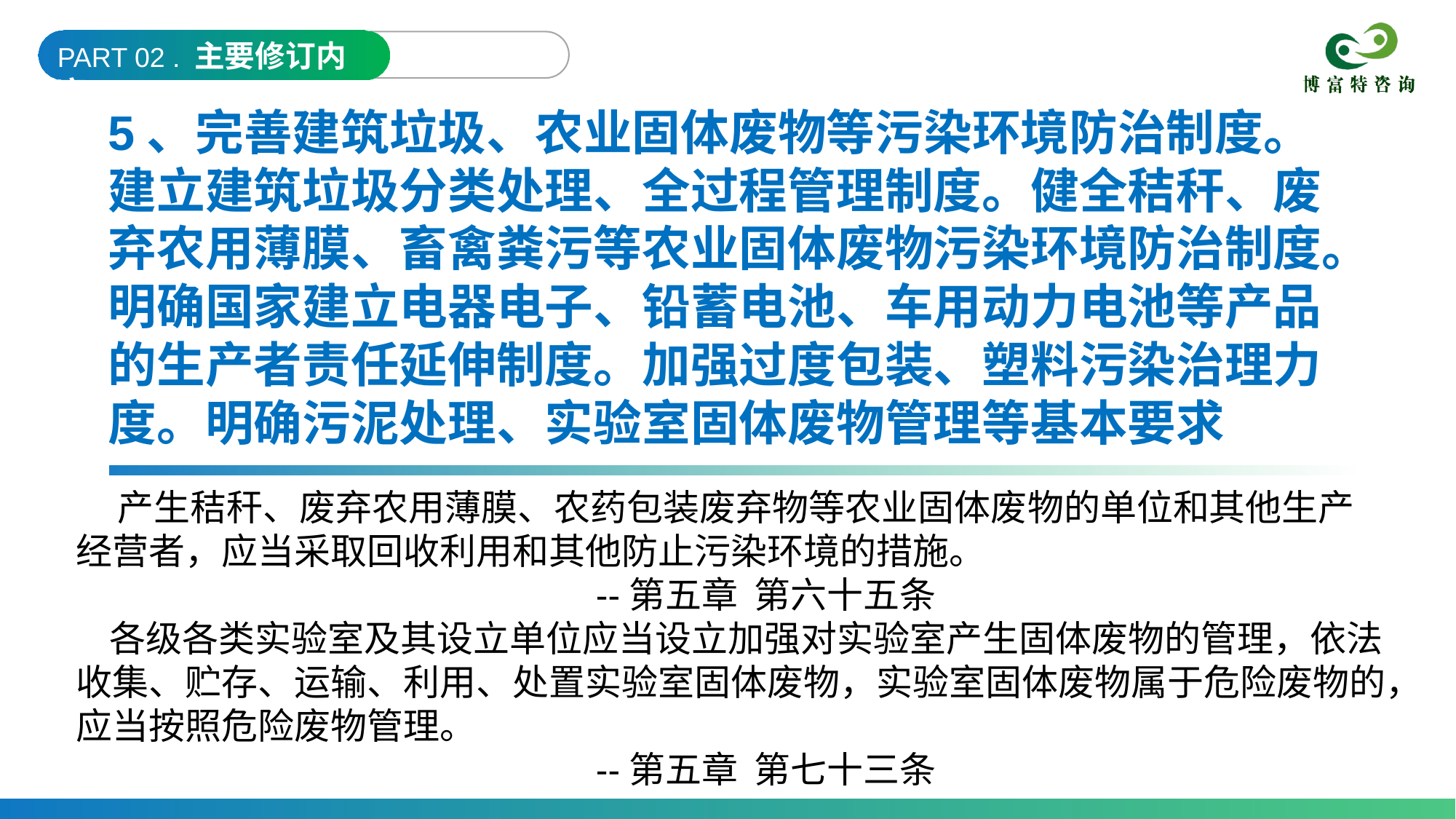

PART 02 . 主要修订内容
5、完善建筑垃圾、农业固体废物等污染环境防治制度。建立建筑垃圾分类处理、全过程管理制度。健全秸秆、废弃农用薄膜、畜禽粪污等农业固体废物污染环境防治制度。明确国家建立电器电子、铅蓄电池、车用动力电池等产品的生产者责任延伸制度。加强过度包装、塑料污染治理力度。明确污泥处理、实验室固体废物管理等基本要求

    产生秸秆、废弃农用薄膜、农药包装废弃物等农业固体废物的单位和其他生产
经营者，应当采取回收利用和其他防止污染环境的措施。
                                                   --第五章  第六十五条
   各级各类实验室及其设立单位应当设立加强对实验室产生固体废物的管理，依法
收集、贮存、运输、利用、处置实验室固体废物，实验室固体废物属于危险废物的，
应当按照危险废物管理。
                                                   --第五章  第七十三条